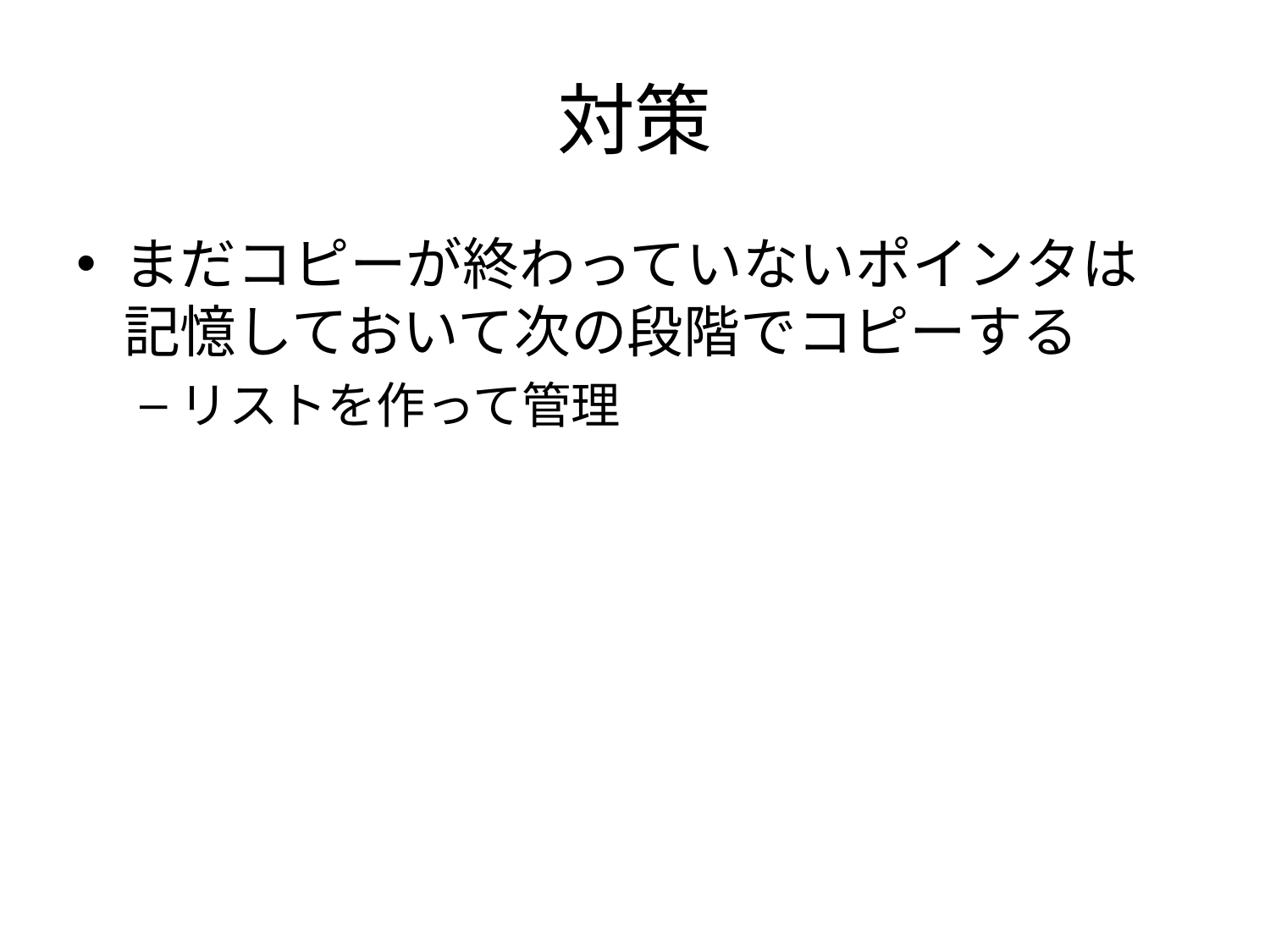

# 対策
まだコピーが終わっていないポインタは記憶しておいて次の段階でコピーする
リストを作って管理